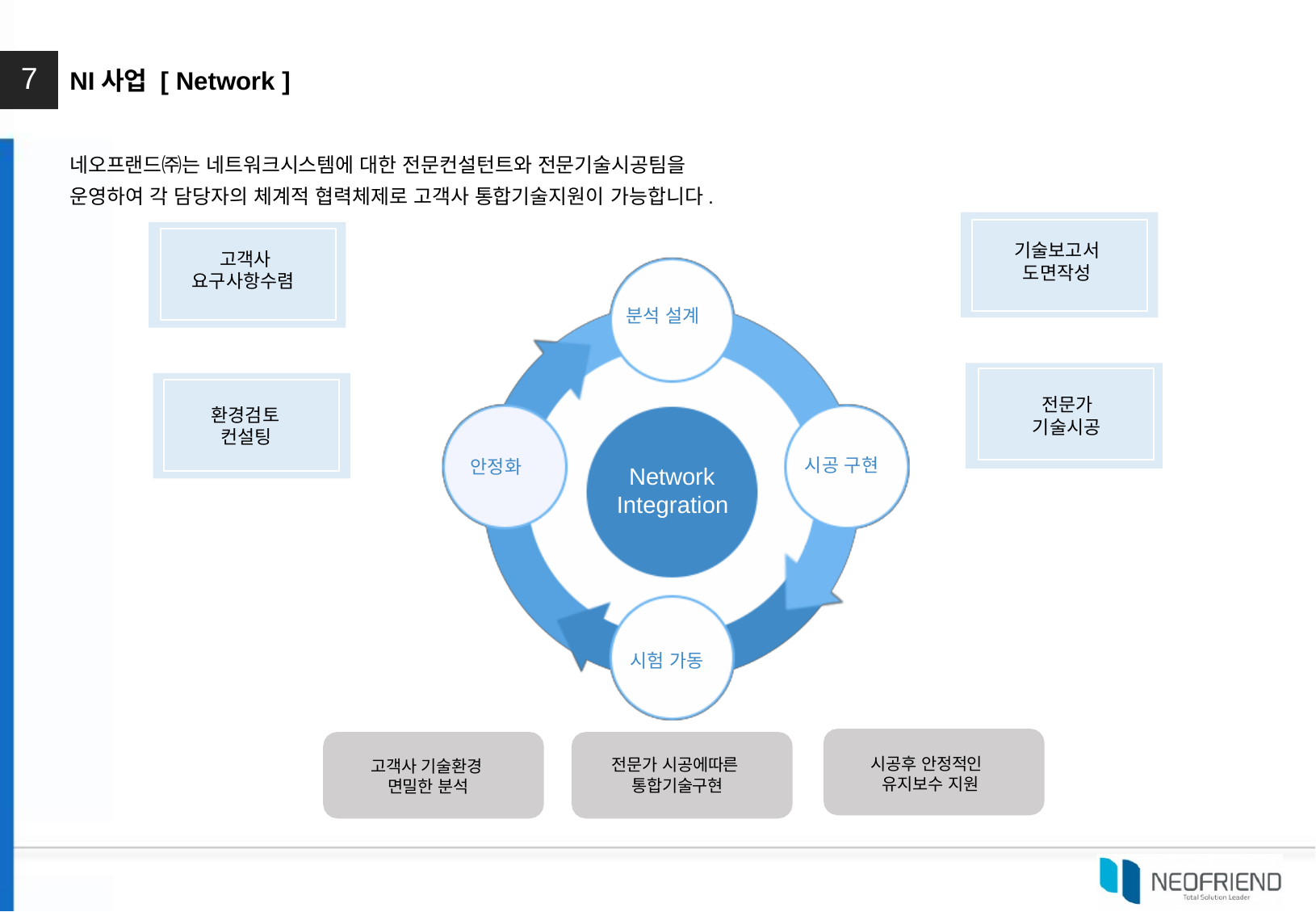

7
NI사업 [ Network ]
네오프랜드㈜는 네트워크시스템에 대한 전문컨설턴트와 전문기술시공팀을
운영하여 각 담당자의 체계적 협력체제로 고객사 통합기술지원이 가능합니다.

기술보고서
도면작성
고객사  요구사항수렴
분석 설계

전문가  기술시공
환경검토  컨설팅
시공 구현
안정화
Network  Integration
시험 가동

시공후 안정적인  유지보수 지원
전문가 시공에따른  통합기술구현
고객사 기술환경  면밀한 분석